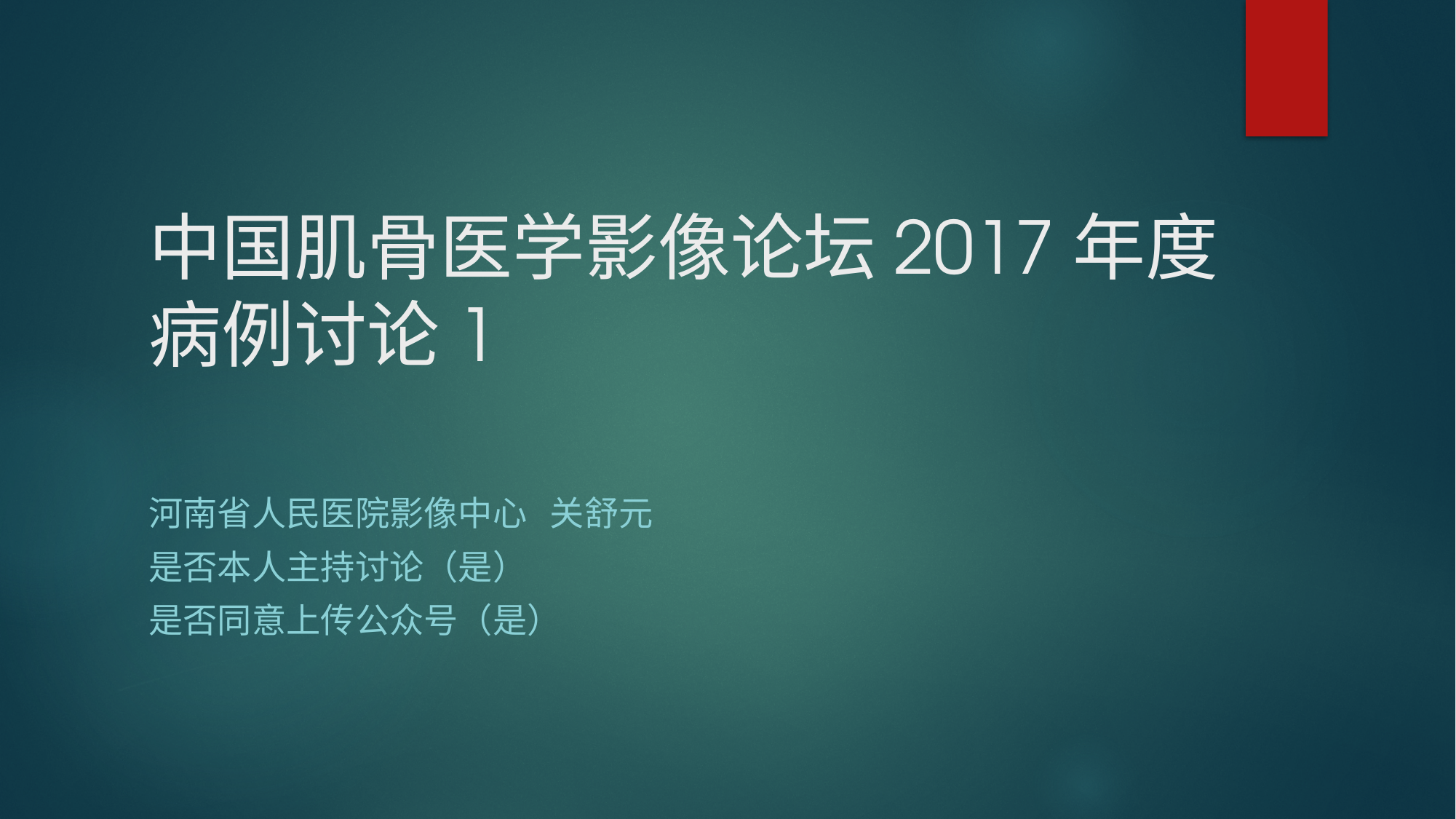

# 中国肌骨医学影像论坛2017年度病例讨论1
河南省人民医院影像中心   关舒元
是否本人主持讨论（是）
是否同意上传公众号（是）